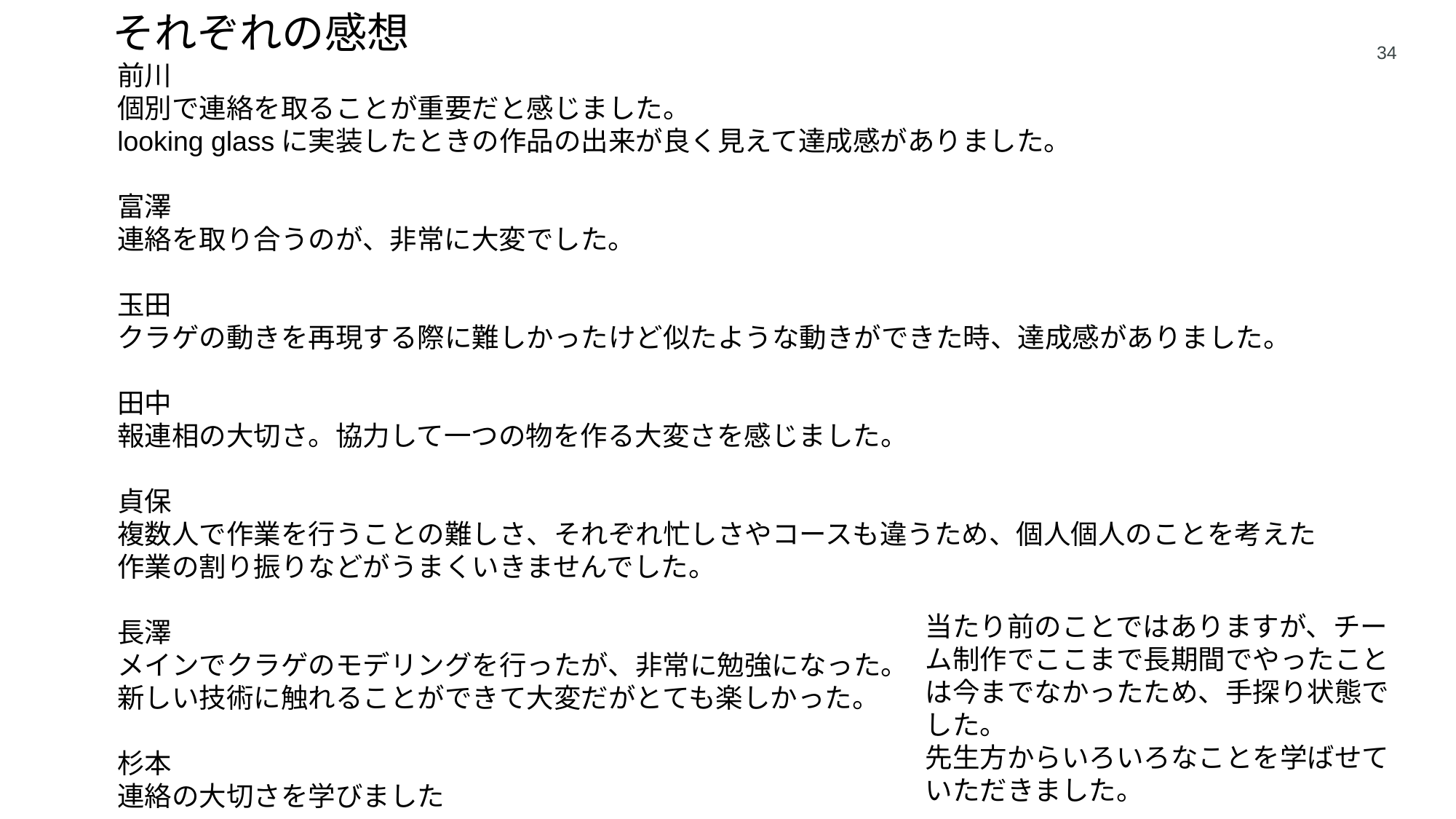

それぞれの感想
34
前川
個別で連絡を取ることが重要だと感じました。
looking glassに実装したときの作品の出来が良く見えて達成感がありました。

富澤
連絡を取り合うのが、非常に大変でした。

玉田
クラゲの動きを再現する際に難しかったけど似たような動きができた時、達成感がありました。

田中
報連相の大切さ。協力して一つの物を作る大変さを感じました。

貞保
複数人で作業を行うことの難しさ、それぞれ忙しさやコースも違うため、個人個人のことを考えた
作業の割り振りなどがうまくいきませんでした。

長澤
メインでクラゲのモデリングを行ったが、非常に勉強になった。
新しい技術に触れることができて大変だがとても楽しかった。

杉本
連絡の大切さを学びました
当たり前のことではありますが、チーム制作でここまで長期間でやったことは今までなかったため、手探り状態でした。
先生方からいろいろなことを学ばせていただきました。